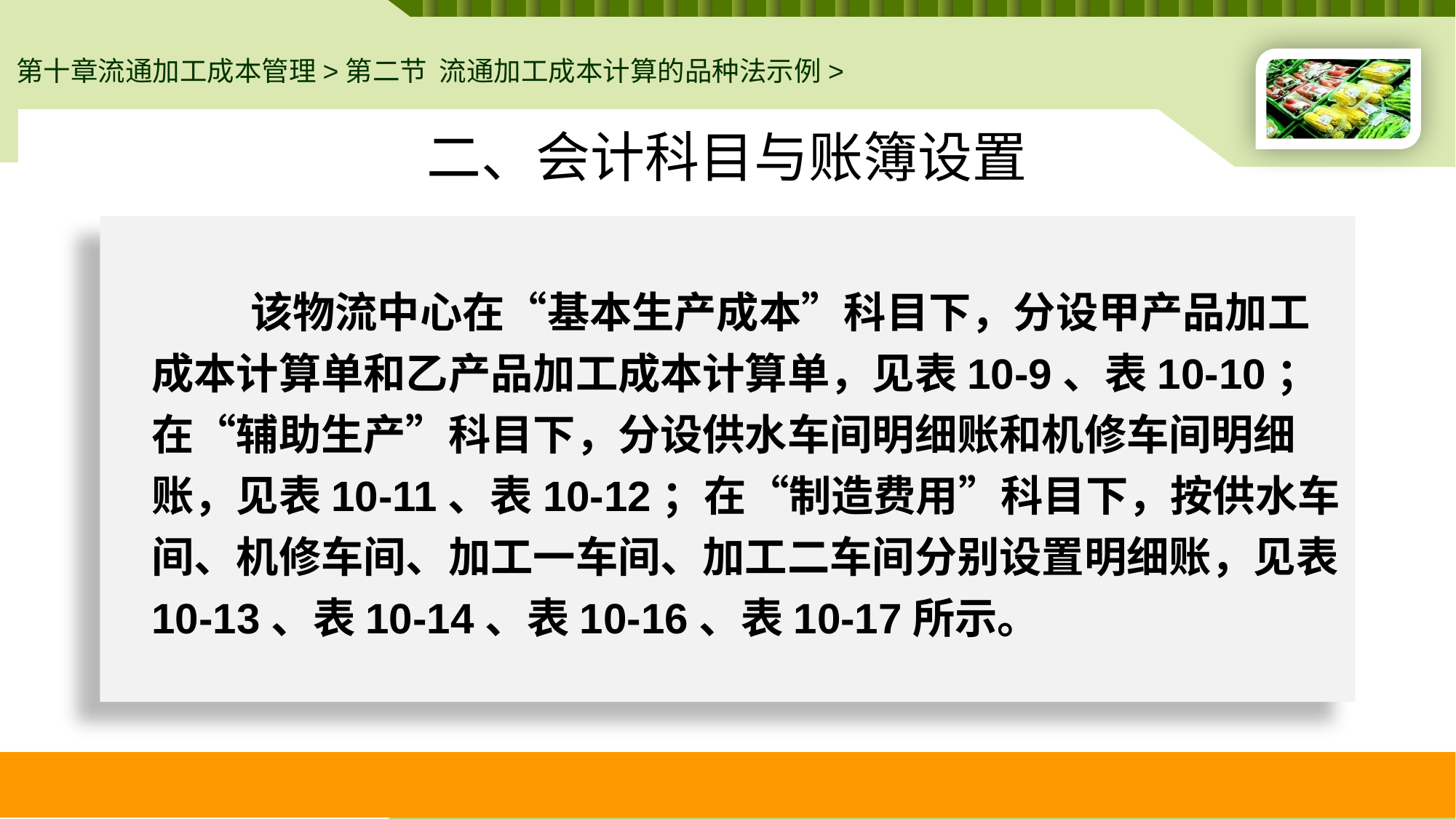

第十章流通加工成本管理>第二节  流通加工成本计算的品种法示例>
# 二、会计科目与账簿设置
该物流中心在“基本生产成本”科目下，分设甲产品加工成本计算单和乙产品加工成本计算单，见表10-9、表10-10；在“辅助生产”科目下，分设供水车间明细账和机修车间明细账，见表10-11、表10-12；在“制造费用”科目下，按供水车间、机修车间、加工一车间、加工二车间分别设置明细账，见表10-13、表10-14、表10-16、表10-17所示。